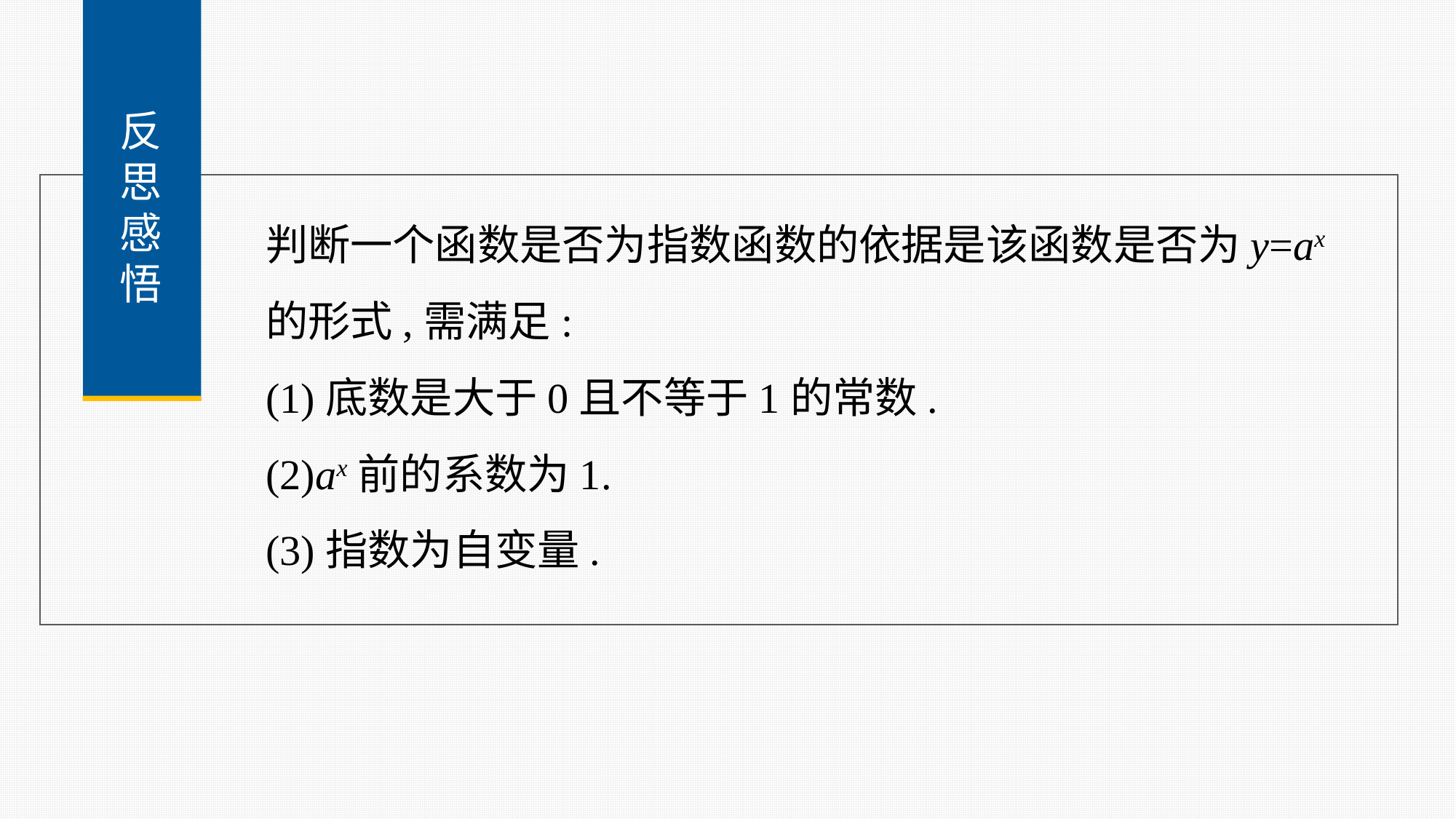

反
思
感
悟

判断一个函数是否为指数函数的依据是该函数是否为y=ax的形式,需满足:
(1)底数是大于0且不等于1的常数.
(2)ax前的系数为1.
(3)指数为自变量.